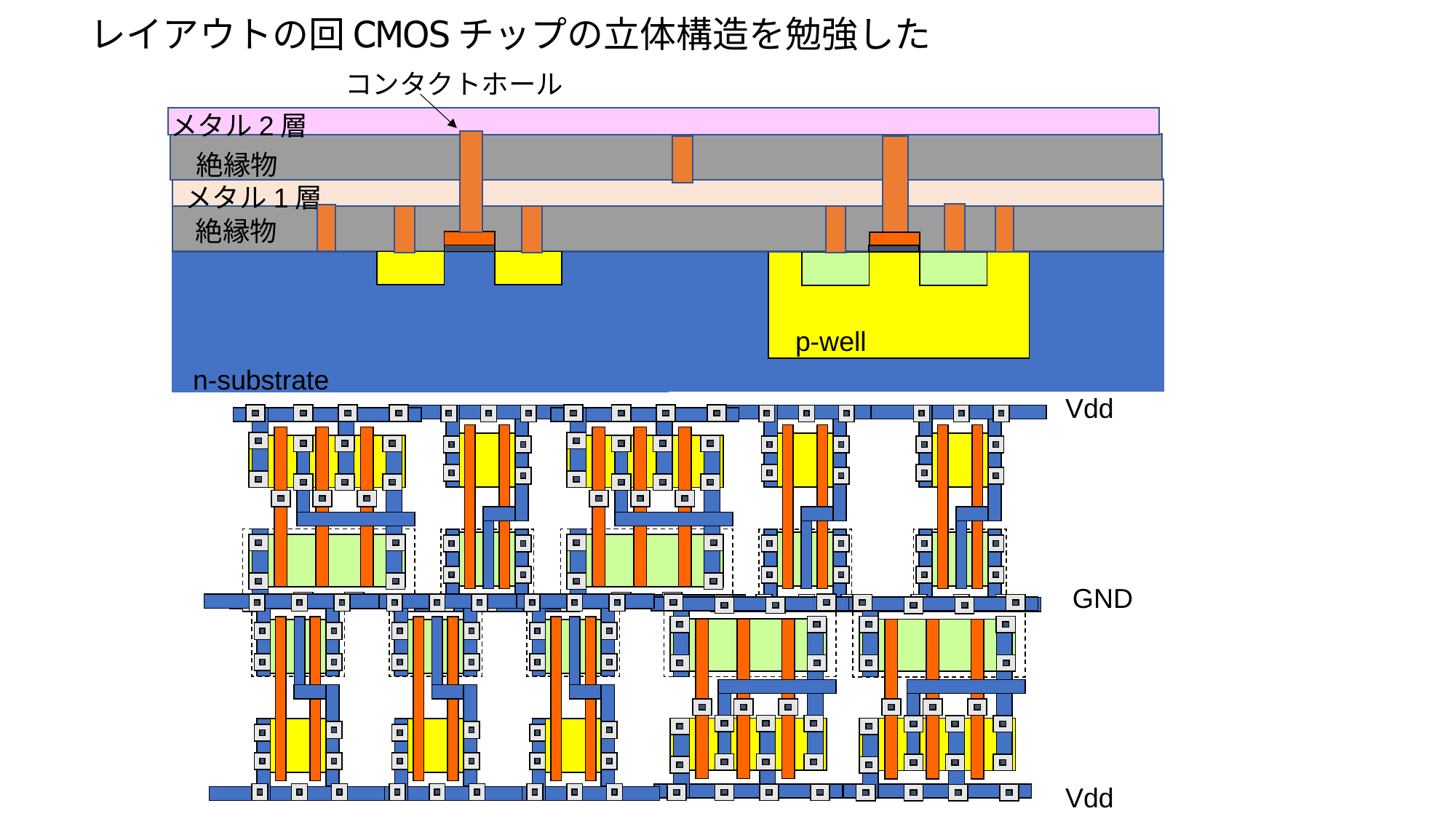

レイアウトの回CMOSチップの立体構造を勉強した
コンタクトホール

メタル2層

絶縁物
メタル1層

絶縁物

p-well

n-substrate
Vdd

GND

Vdd